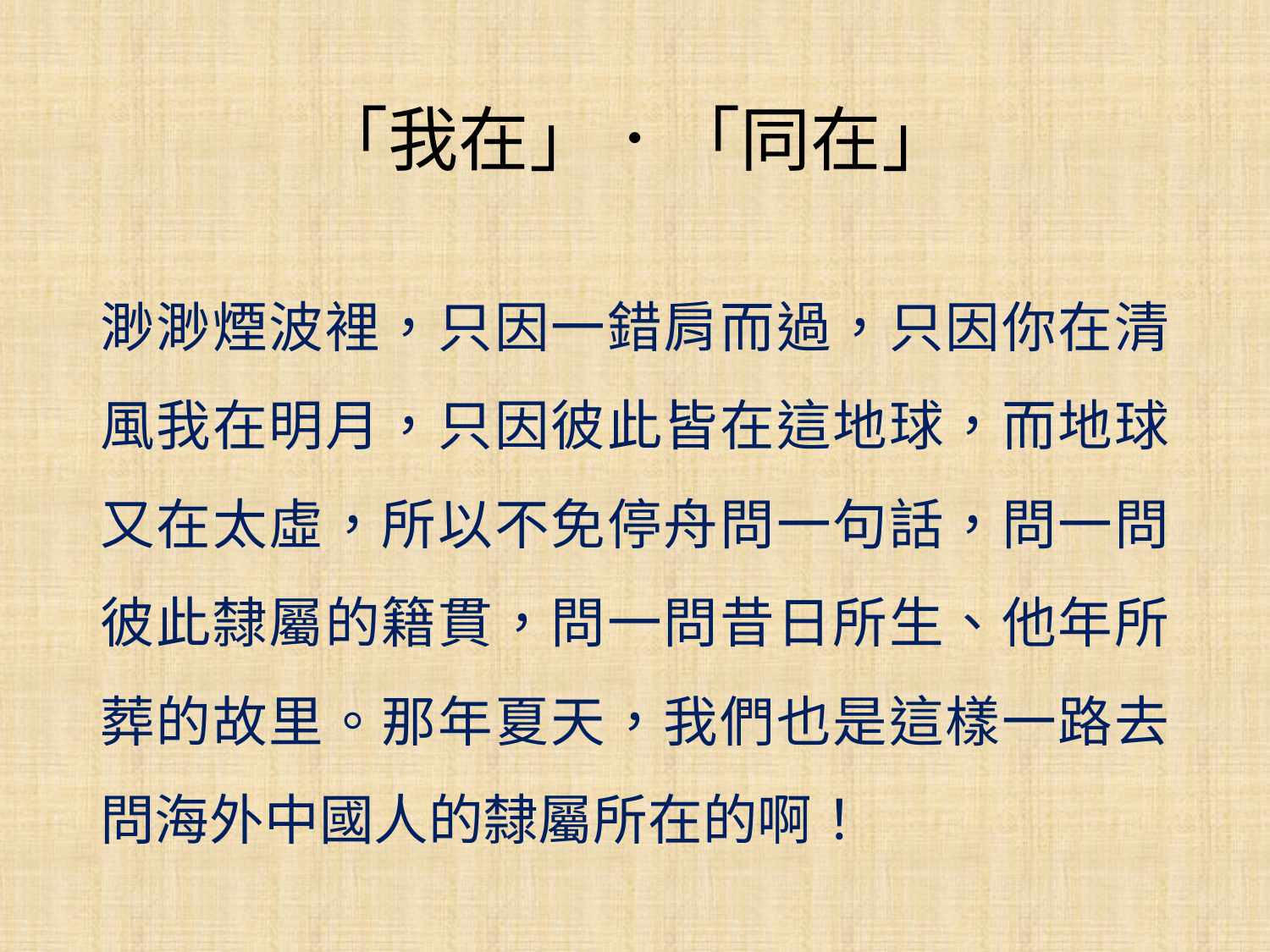

# 「我在」．「同在」
渺渺煙波裡，只因一錯肩而過，只因你在清風我在明月，只因彼此皆在這地球，而地球又在太虛，所以不免停舟問一句話，問一問彼此隸屬的籍貫，問一問昔日所生、他年所葬的故里。那年夏天，我們也是這樣一路去問海外中國人的隸屬所在的啊！